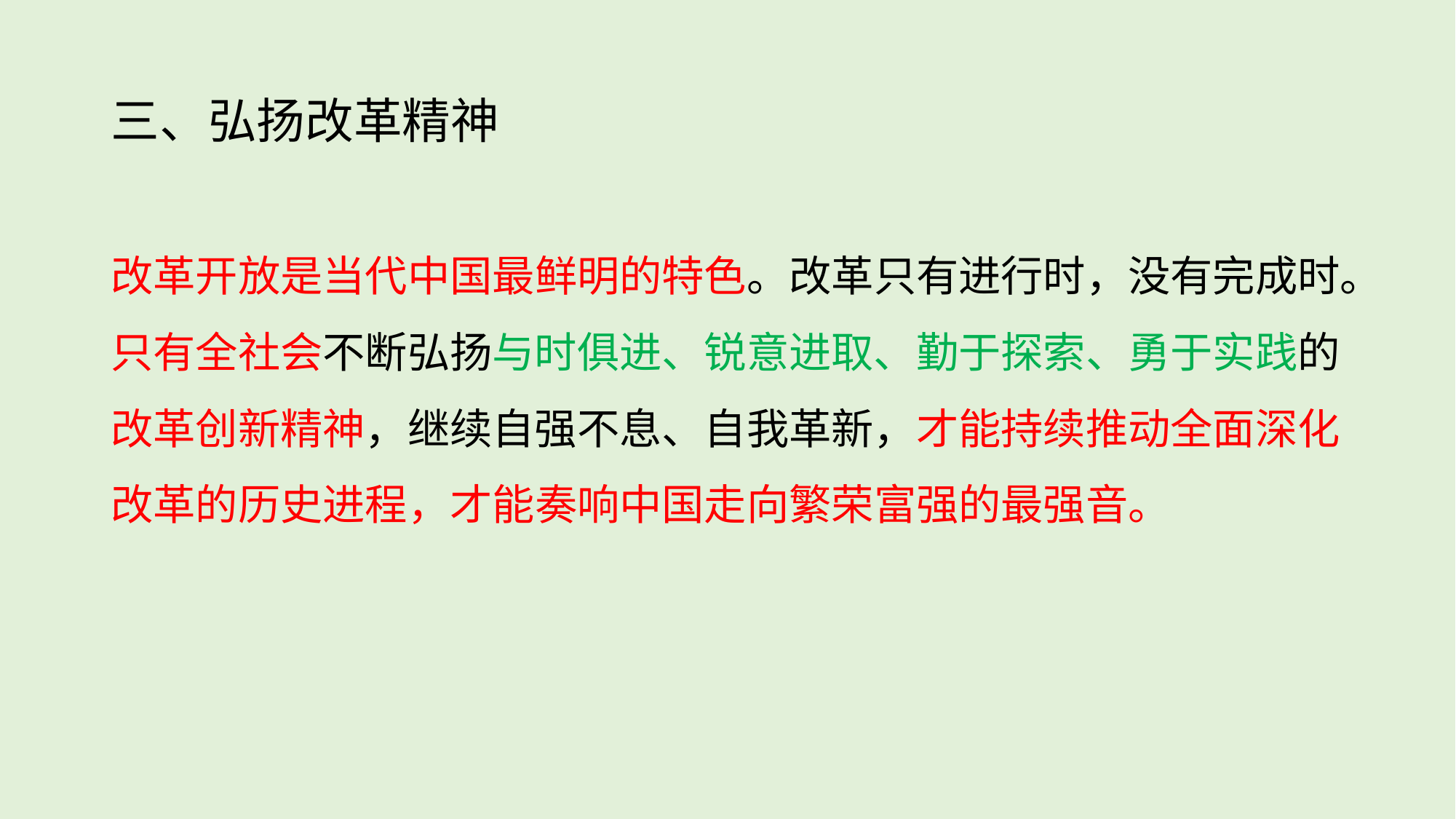

# 三、弘扬改革精神
改革开放是当代中国最鲜明的特色。改革只有进行时，没有完成时。只有全社会不断弘扬与时俱进、锐意进取、勤于探索、勇于实践的改革创新精神，继续自强不息、自我革新，才能持续推动全面深化改革的历史进程，才能奏响中国走向繁荣富强的最强音。